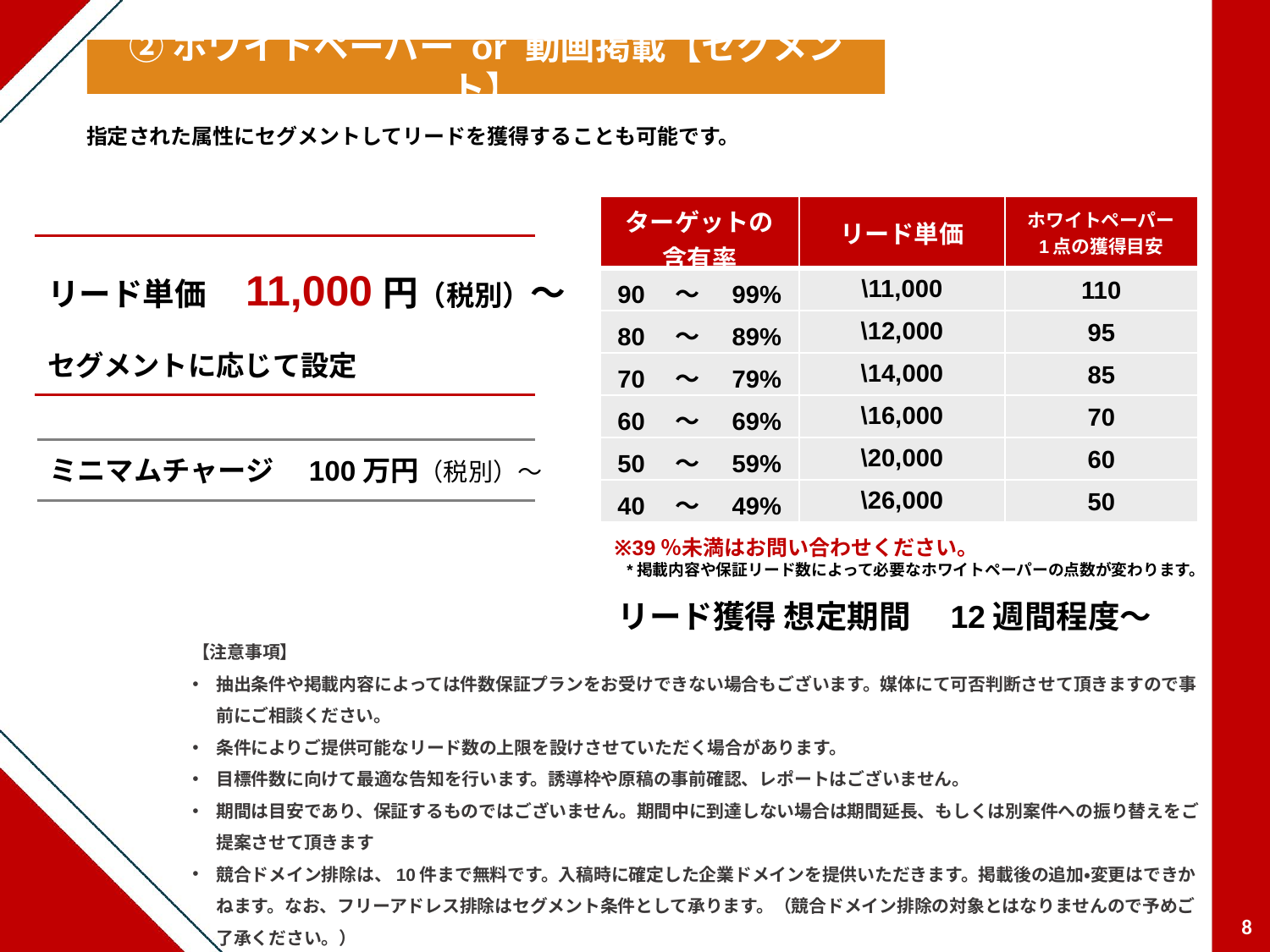

②ホワイトペーパー or 動画掲載【セグメント】
指定された属性にセグメントしてリードを獲得することも可能です。
| ターゲットの 含有率 | リード単価 | ホワイトペーパー 1点の獲得目安 |
| --- | --- | --- |
| 90　～　99% | \11,000 | 110 |
| 80　～　89% | \12,000 | 95 |
| 70　～　79% | \14,000 | 85 |
| 60　～　69% | \16,000 | 70 |
| 50　～　59% | \20,000 | 60 |
| 40　～　49% | \26,000 | 50 |
リード単価　11,000円（税別）～

セグメントに応じて設定

ミニマムチャージ　100万円（税別）～
※39％未満はお問い合わせください。
 *掲載内容や保証リード数によって必要なホワイトペーパーの点数が変わります。
リード獲得 想定期間　12週間程度～
【注意事項】
抽出条件や掲載内容によっては件数保証プランをお受けできない場合もございます。媒体にて可否判断させて頂きますので事前にご相談ください。
条件によりご提供可能なリード数の上限を設けさせていただく場合があります。
目標件数に向けて最適な告知を行います。誘導枠や原稿の事前確認、レポートはございません。
期間は目安であり、保証するものではございません。期間中に到達しない場合は期間延長、もしくは別案件への振り替えをご提案させて頂きます
競合ドメイン排除は、10件まで無料です。入稿時に確定した企業ドメインを提供いただきます。掲載後の追加・変更はできかねます。なお、フリーアドレス排除はセグメント条件として承ります。（競合ドメイン排除の対象とはなりませんので予めご了承ください。）

8